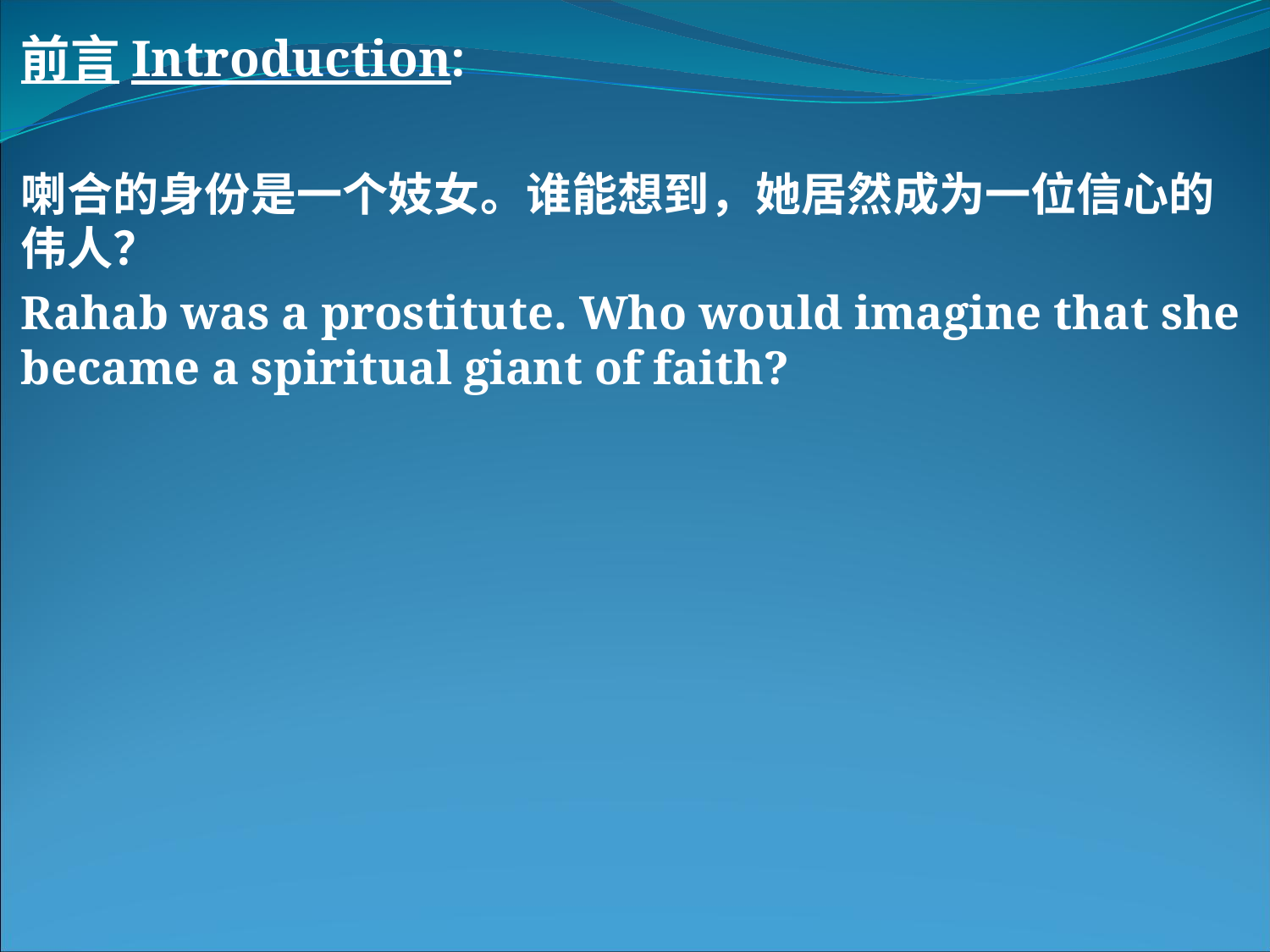

前言Introduction:

喇合的身份是一个妓女。谁能想到，她居然成为一位信心的伟人？
Rahab was a prostitute. Who would imagine that she became a spiritual giant of faith?
#